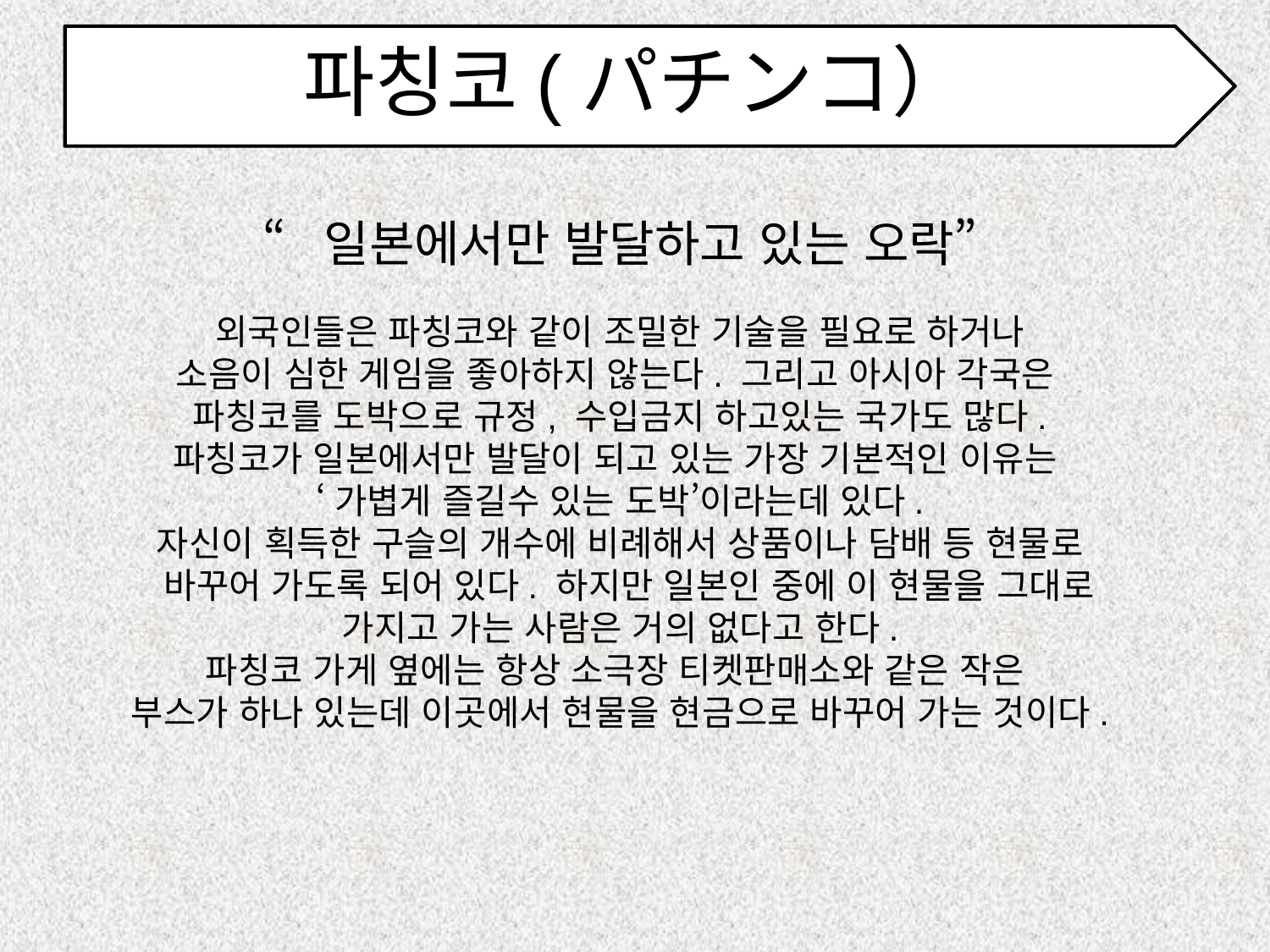

# 파칭코(パチンコ）

“일본에서만 발달하고 있는 오락”

외국인들은 파칭코와 같이 조밀한 기술을 필요로 하거나
소음이 심한 게임을 좋아하지 않는다. 그리고 아시아 각국은
파칭코를 도박으로 규정, 수입금지 하고있는 국가도 많다.
파칭코가 일본에서만 발달이 되고 있는 가장 기본적인 이유는
‘가볍게 즐길수 있는 도박’이라는데 있다.
자신이 획득한 구슬의 개수에 비례해서 상품이나 담배 등 현물로
 바꾸어 가도록 되어 있다. 하지만 일본인 중에 이 현물을 그대로
가지고 가는 사람은 거의 없다고 한다.
파칭코 가게 옆에는 항상 소극장 티켓판매소와 같은 작은
부스가 하나 있는데 이곳에서 현물을 현금으로 바꾸어 가는 것이다.